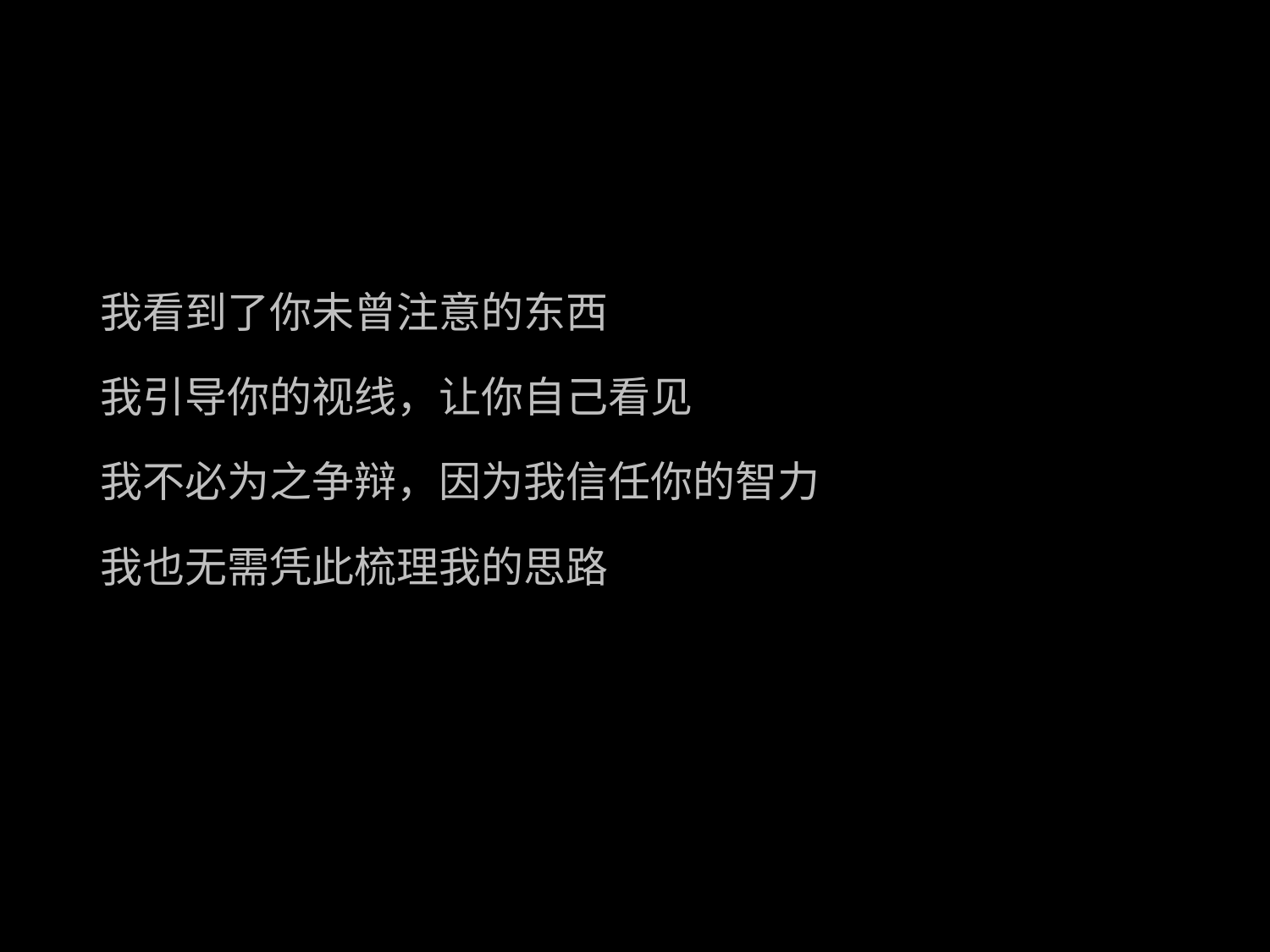

#
我看到了你未曾注意的东西
我引导你的视线，让你自己看见
我不必为之争辩，因为我信任你的智力
我也无需凭此梳理我的思路